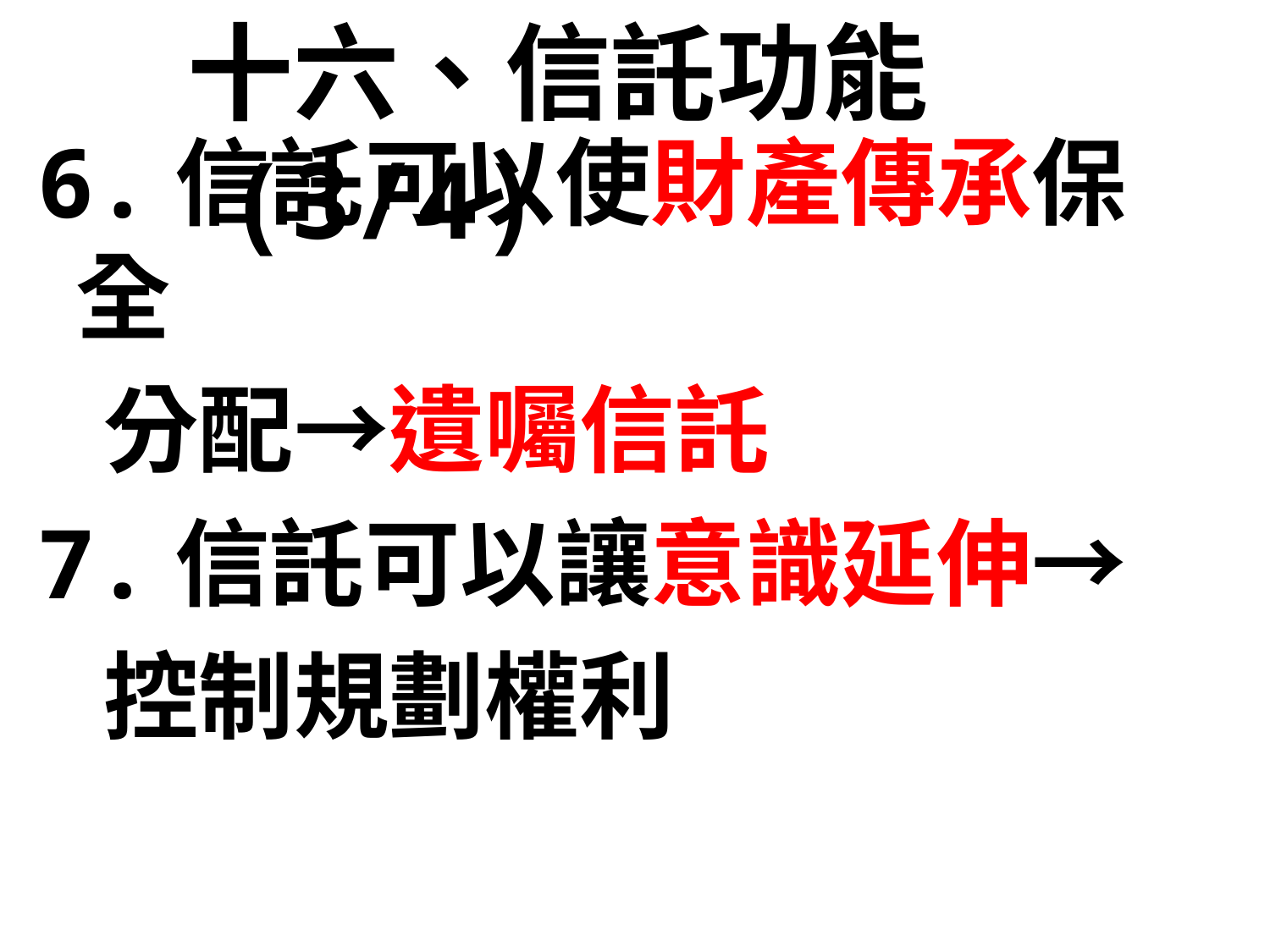

十六、信託功能(3/4)

6.信託可以使財產傳承保全
  分配→遺囑信託
7.信託可以讓意識延伸→
  控制規劃權利